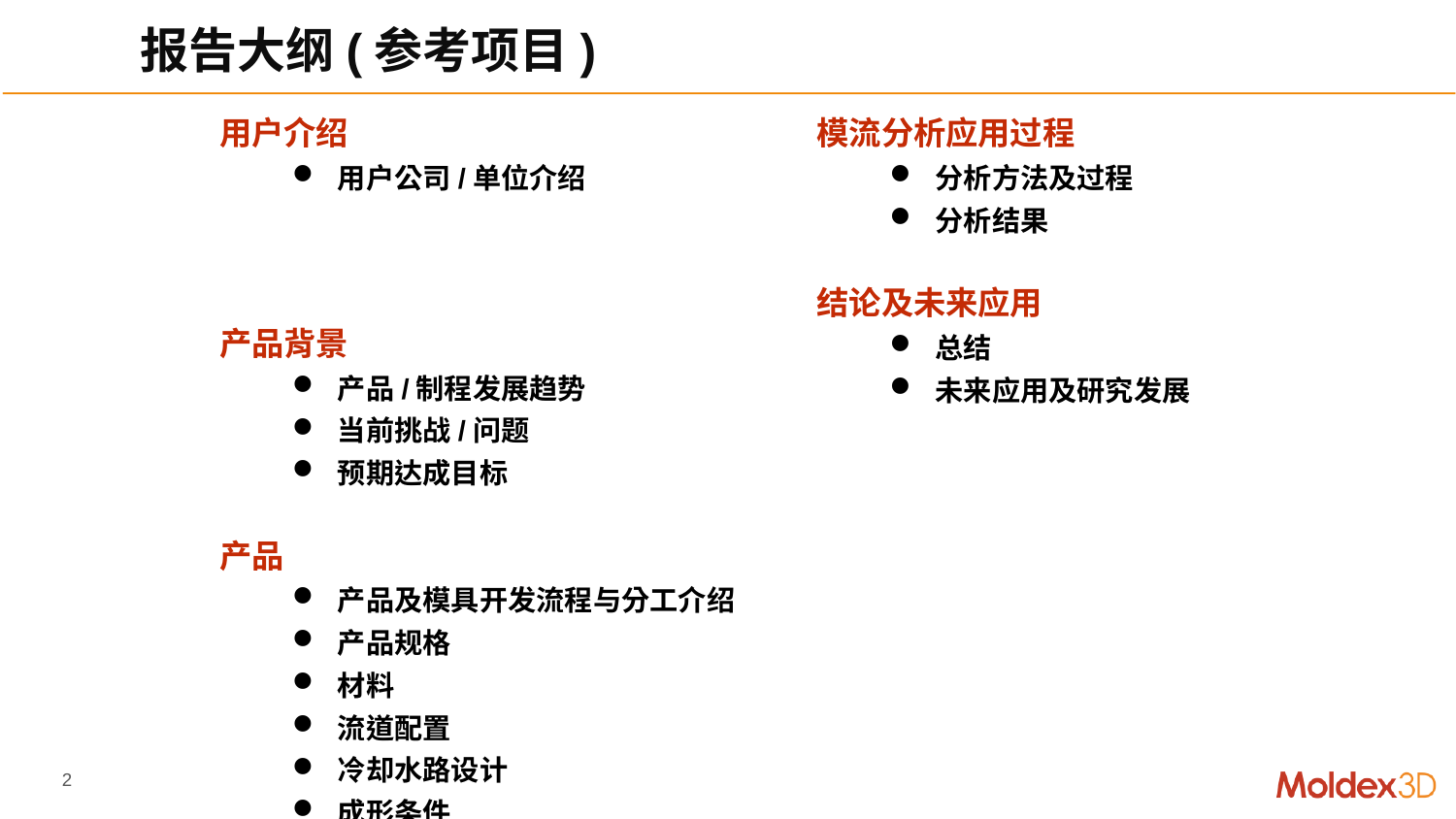

# 报告大纲(参考项目)
用户介绍
用户公司/单位介绍

产品背景
产品/制程发展趋势
当前挑战/问题
预期达成目标

产品
产品及模具开发流程与分工介绍
产品规格
材料
流道配置
冷却水路设计
成形条件
模流分析应用过程
分析方法及过程
分析结果

结论及未来应用
总结
未来应用及研究发展